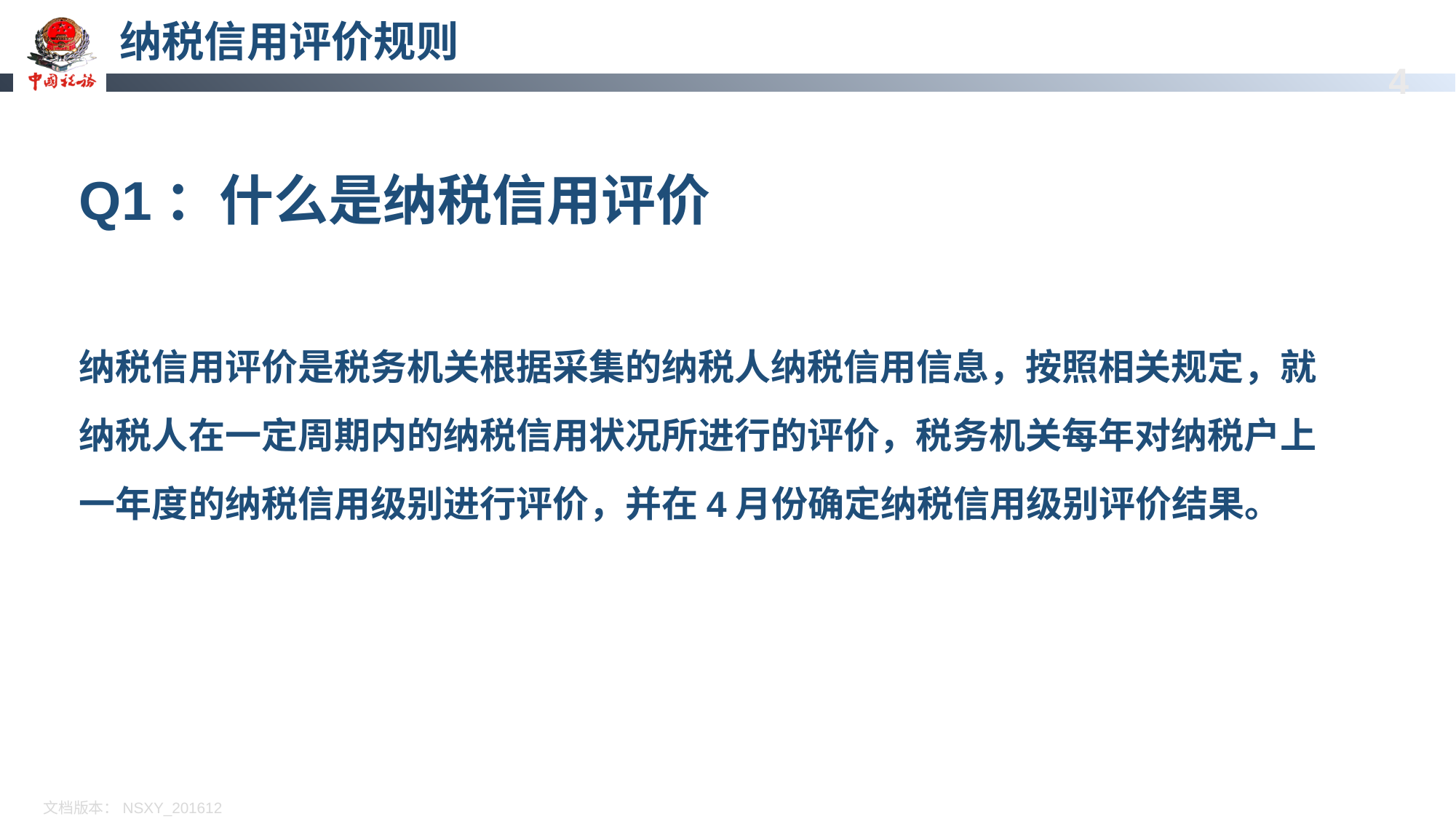

# 纳税信用评价规则
Q1：什么是纳税信用评价
纳税信用评价是税务机关根据采集的纳税人纳税信用信息，按照相关规定，就纳税人在一定周期内的纳税信用状况所进行的评价，税务机关每年对纳税户上一年度的纳税信用级别进行评价，并在4月份确定纳税信用级别评价结果。